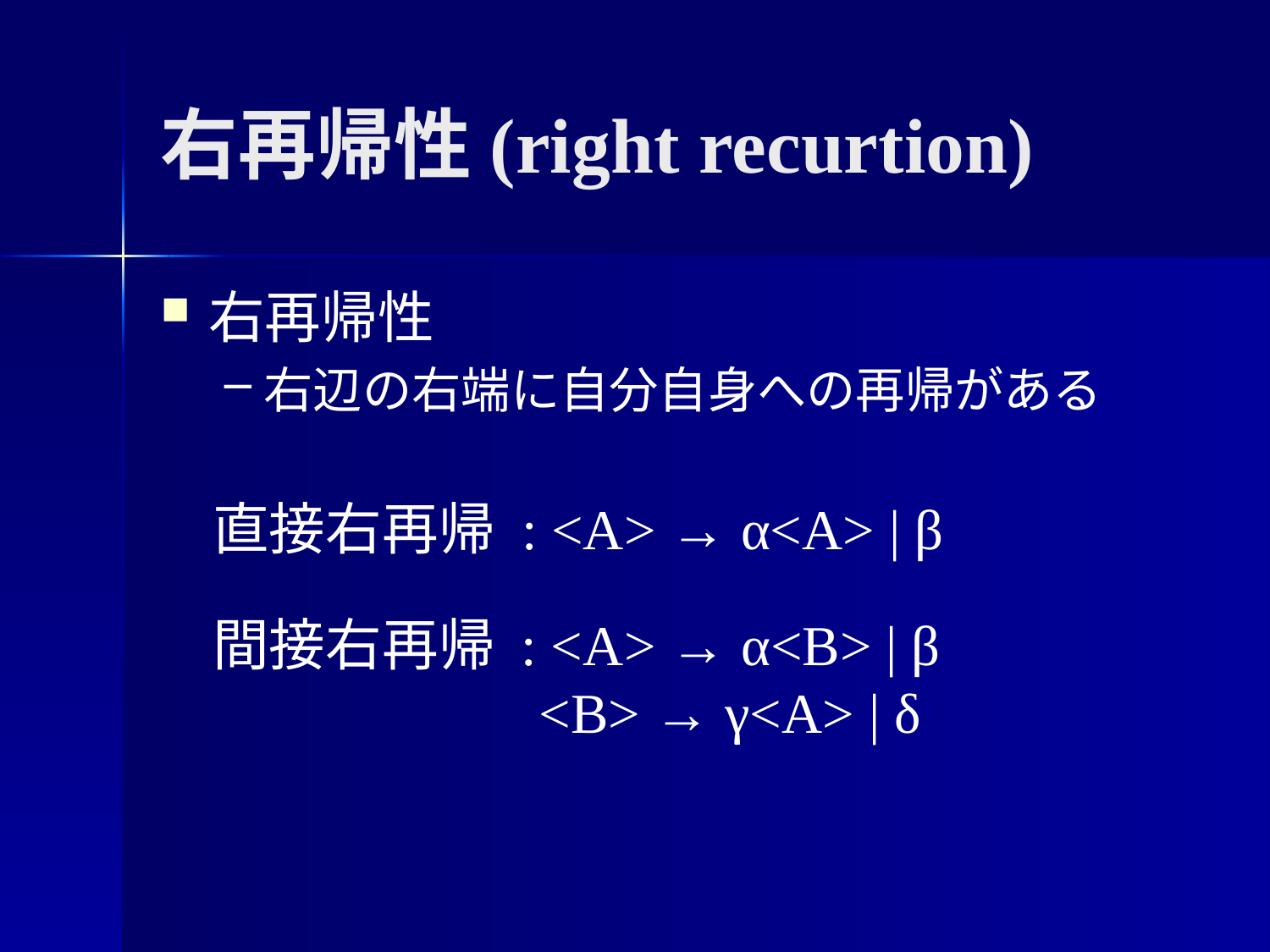

# 右再帰性(right recurtion)
右再帰性
右辺の右端に自分自身への再帰がある
直接右再帰 : <A> → α<A> | β
間接右再帰 : <A> → α<B> | β
                       <B> → γ<A> | δ